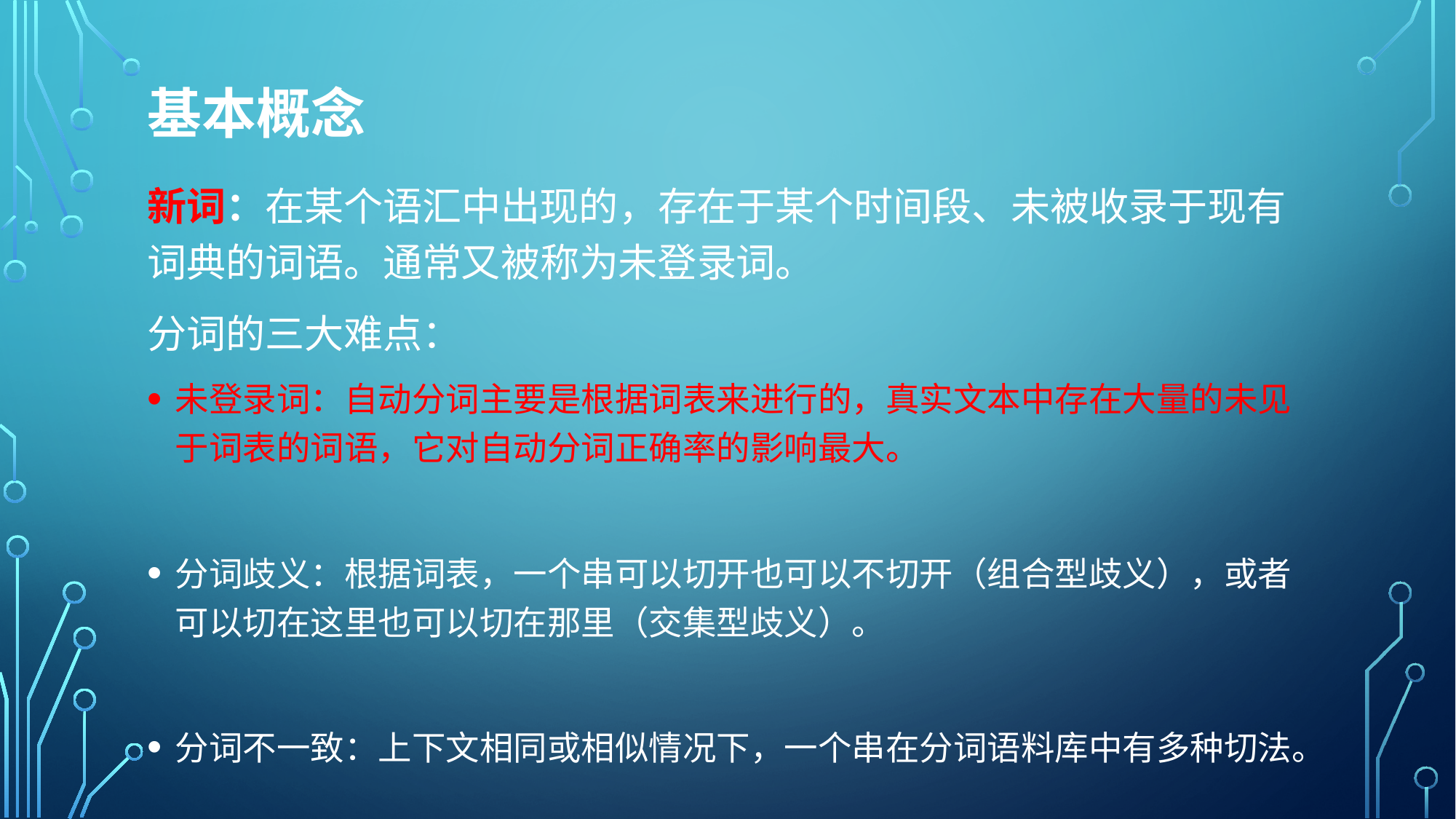

# 基本概念
新词：在某个语汇中出现的，存在于某个时间段、未被收录于现有词典的词语。通常又被称为未登录词。
分词的三大难点：
未登录词：自动分词主要是根据词表来进行的，真实文本中存在大量的未见于词表的词语，它对自动分词正确率的影响最大。

分词歧义：根据词表，一个串可以切开也可以不切开（组合型歧义），或者可以切在这里也可以切在那里（交集型歧义）。

分词不一致：上下文相同或相似情况下，一个串在分词语料库中有多种切法。